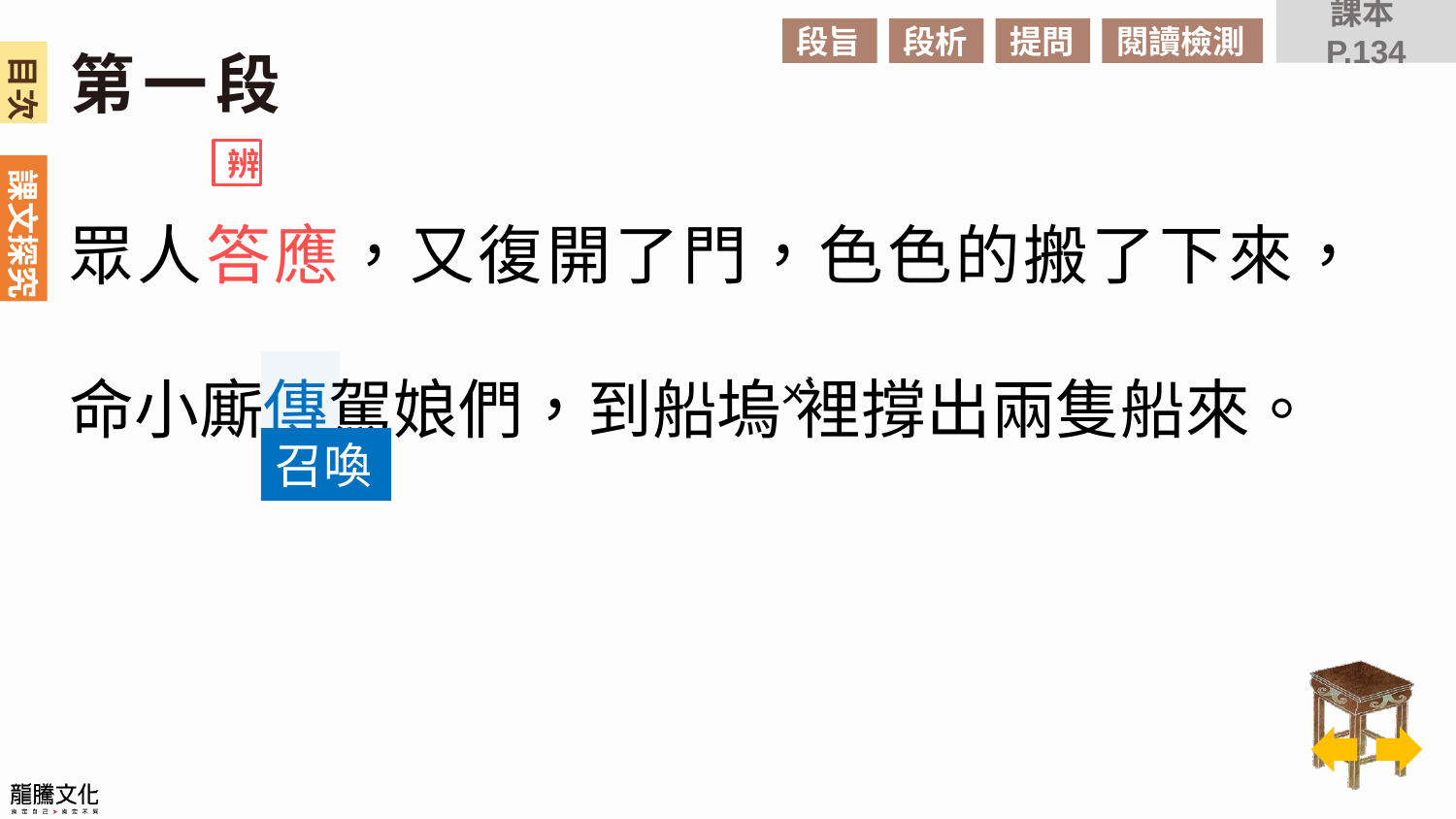

課本P.134
段旨
段析
提問
閱讀檢測
第一段
眾人答應，又復開了門，色色的搬了下來，命小廝傳駕娘們，到船塢 裡撐出兩隻船來。
辨

ˋ
ㄨ
召喚